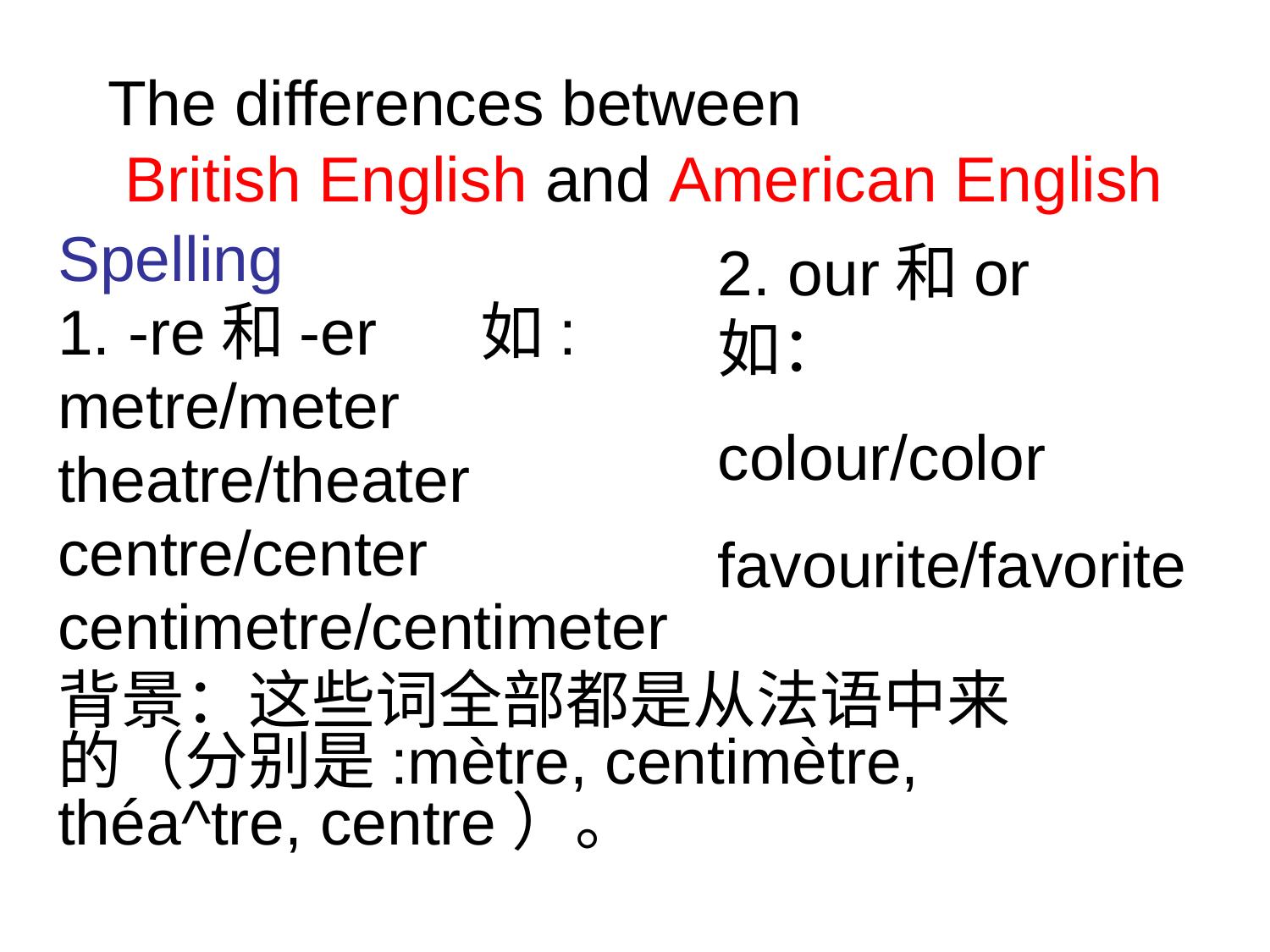

# The differences between British English and American English
Spelling
1. -re和-er     如:
metre/meter
theatre/theater
centre/center
centimetre/centimeter
背景：这些词全部都是从法语中来的（分别是:mètre, centimètre, théa^tre, centre）。
2. our和or    如：
colour/color
favourite/favorite